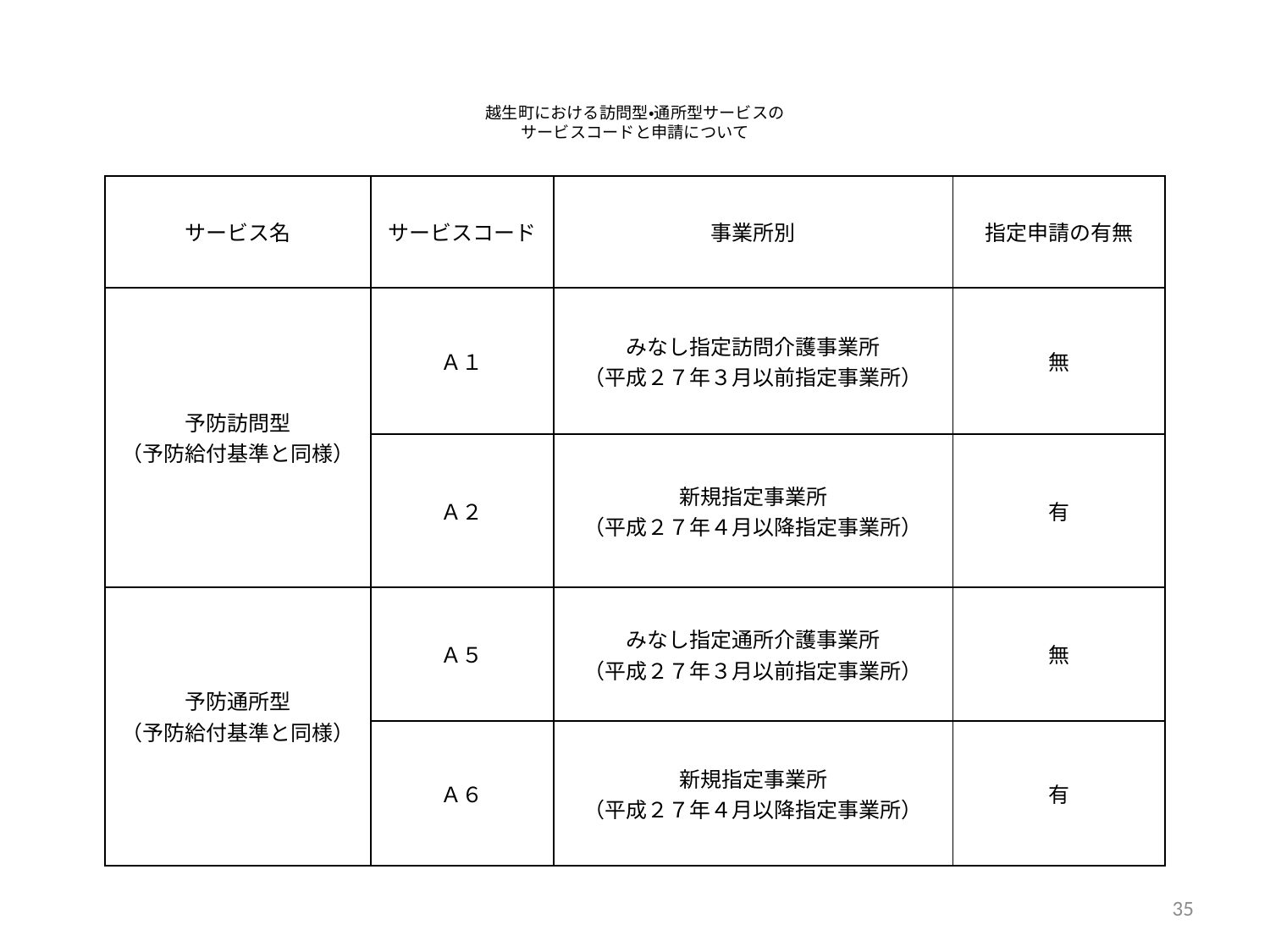

# 越生町における訪問型・通所型サービスの サービスコードと申請について
| サービス名 | サービスコード | 事業所別 | 指定申請の有無 |
| --- | --- | --- | --- |
| 予防訪問型 （予防給付基準と同様） | Ａ１ | みなし指定訪問介護事業所 （平成２７年３月以前指定事業所） | 無 |
|  | Ａ２ | 新規指定事業所 （平成２７年４月以降指定事業所） | 有 |
| 予防通所型 （予防給付基準と同様） | Ａ５ | みなし指定通所介護事業所 （平成２７年３月以前指定事業所） | 無 |
|  | Ａ６ | 新規指定事業所 （平成２７年４月以降指定事業所） | 有 |
35